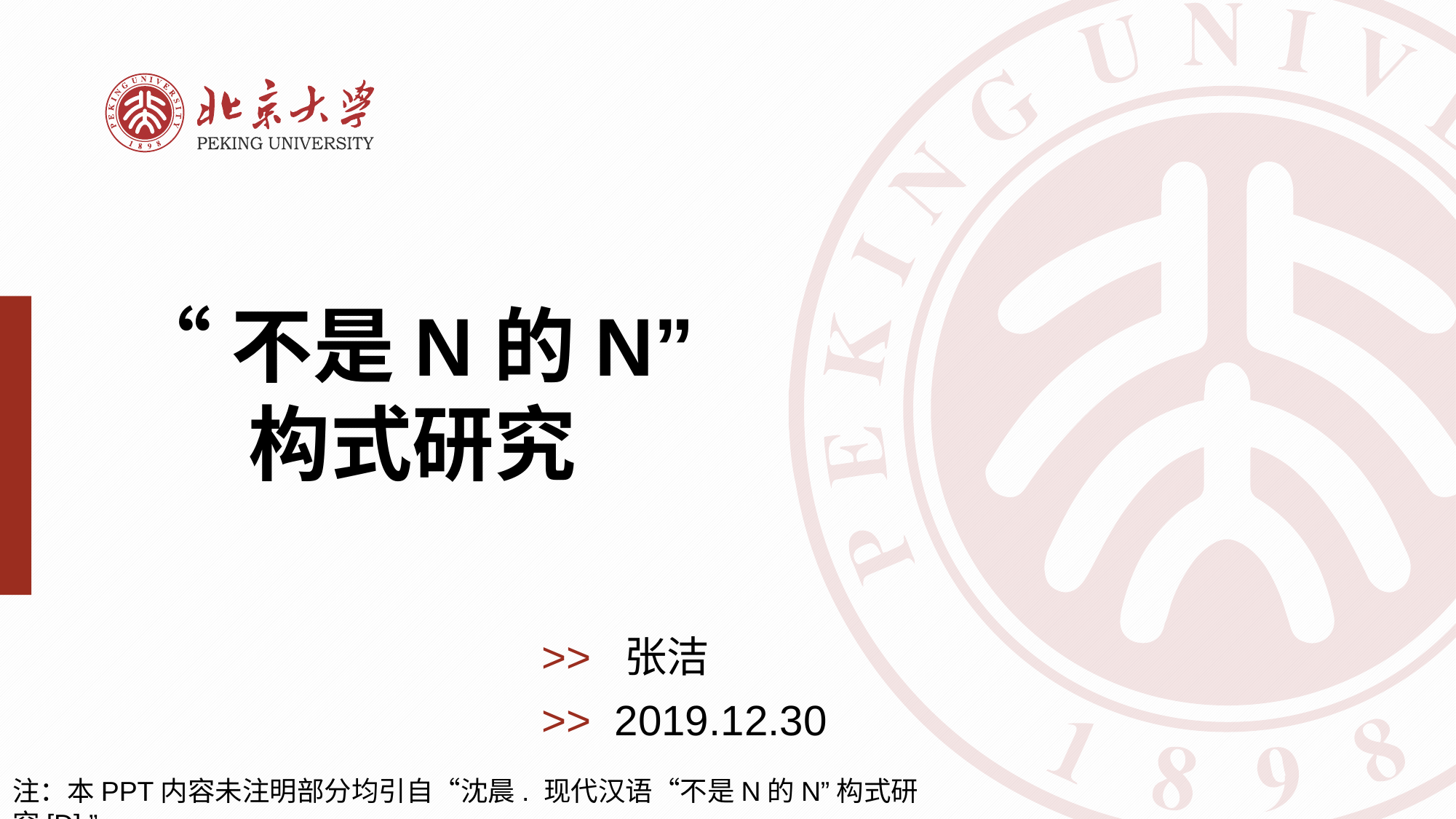

“不是N的N”
构式研究
>>  张洁
>>  2019.12.30

注：本PPT内容未注明部分均引自“沈晨. 现代汉语“不是N的N”构式研究[D].”